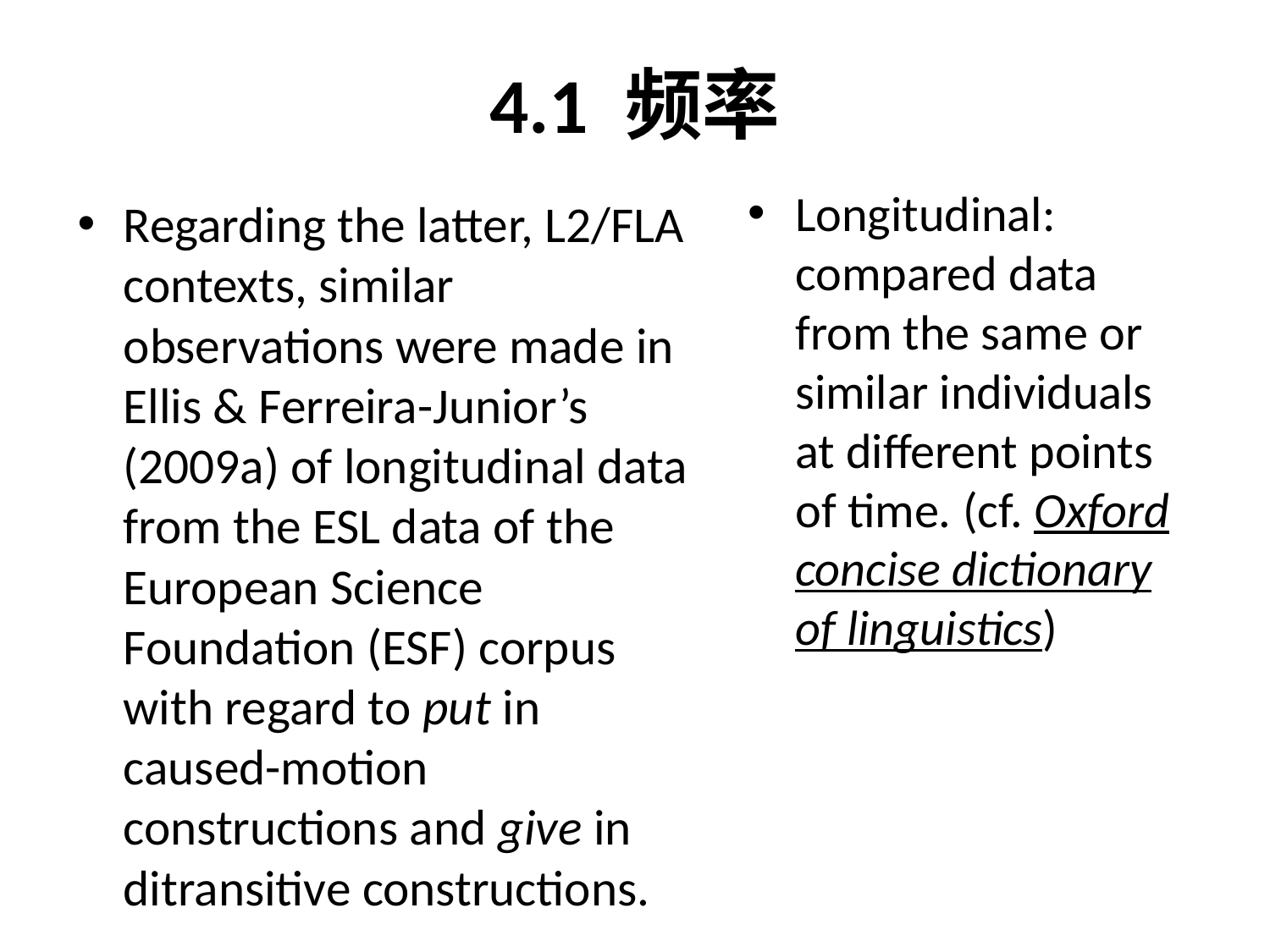

# 4.1 频率
Longitudinal: compared data from the same or similar individuals at different points of time. (cf. Oxford concise dictionary of linguistics)
Regarding the latter, L2/FLA contexts, similar observations were made in Ellis & Ferreira-Junior’s (2009a) of longitudinal data from the ESL data of the European Science Foundation (ESF) corpus with regard to put in caused-motion constructions and give in ditransitive constructions.